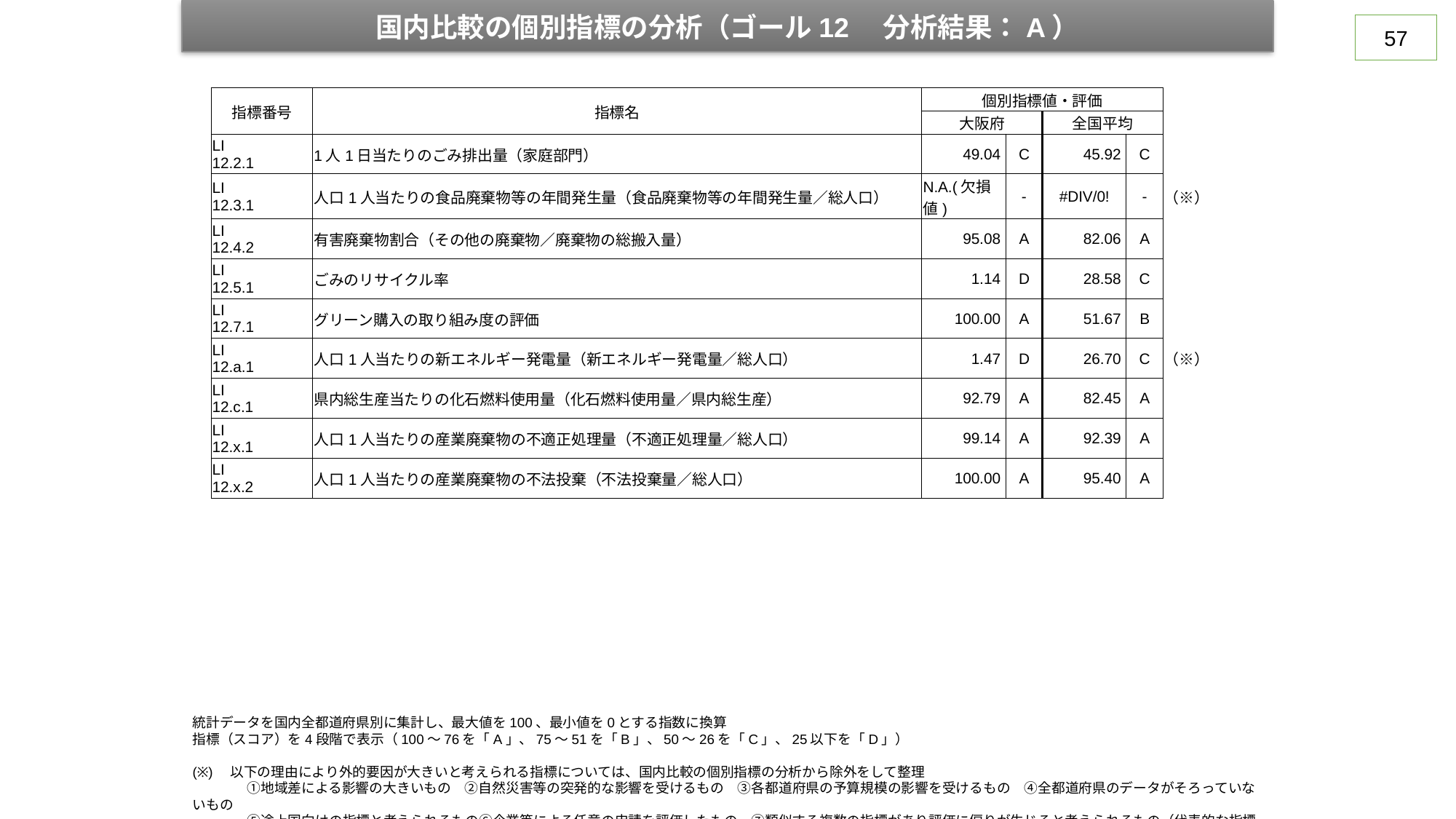

国内比較の個別指標の分析（ゴール12　分析結果：A）
57
| 指標番号 | 指標名 | 個別指標値・評価 |  |  |  |  |
| --- | --- | --- | --- | --- | --- | --- |
|  |  | 大阪府 |  | 全国平均 |  |  |
| LI 12.2.1 | 1人1日当たりのごみ排出量（家庭部門） | 49.04 | C | 45.92 | C |  |
| LI 12.3.1 | 人口1人当たりの食品廃棄物等の年間発生量（食品廃棄物等の年間発生量／総人口） | N.A.(欠損値) | ‐ | #DIV/0! | ‐ | （※） |
| LI 12.4.2 | 有害廃棄物割合（その他の廃棄物／廃棄物の総搬入量） | 95.08 | A | 82.06 | A |  |
| LI 12.5.1 | ごみのリサイクル率 | 1.14 | D | 28.58 | C |  |
| LI 12.7.1 | グリーン購入の取り組み度の評価 | 100.00 | A | 51.67 | B |  |
| LI 12.a.1 | 人口1人当たりの新エネルギー発電量（新エネルギー発電量／総人口） | 1.47 | D | 26.70 | C | （※） |
| LI 12.c.1 | 県内総生産当たりの化石燃料使用量（化石燃料使用量／県内総生産） | 92.79 | A | 82.45 | A |  |
| LI 12.x.1 | 人口1人当たりの産業廃棄物の不適正処理量（不適正処理量／総人口） | 99.14 | A | 92.39 | A |  |
| LI 12.x.2 | 人口1人当たりの産業廃棄物の不法投棄（不法投棄量／総人口） | 100.00 | A | 95.40 | A |  |
統計データを国内全都道府県別に集計し、最大値を100、最小値を0とする指数に換算
指標（スコア）を4段階で表示（100～76を「A」、75～51を「B」、50～26を「C」、25以下を「D」）

(※)　以下の理由により外的要因が大きいと考えられる指標については、国内比較の個別指標の分析から除外をして整理
　　　　①地域差による影響の大きいもの　②自然災害等の突発的な影響を受けるもの　③各都道府県の予算規模の影響を受けるもの　④全都道府県のデータがそろっていないもの
　　　　⑤途上国向けの指標と考えられるもの⑥企業等による任意の申請を評価したもの　⑦類似する複数の指標があり評価に偏りが生じると考えられるもの（代表的な指標で評価）